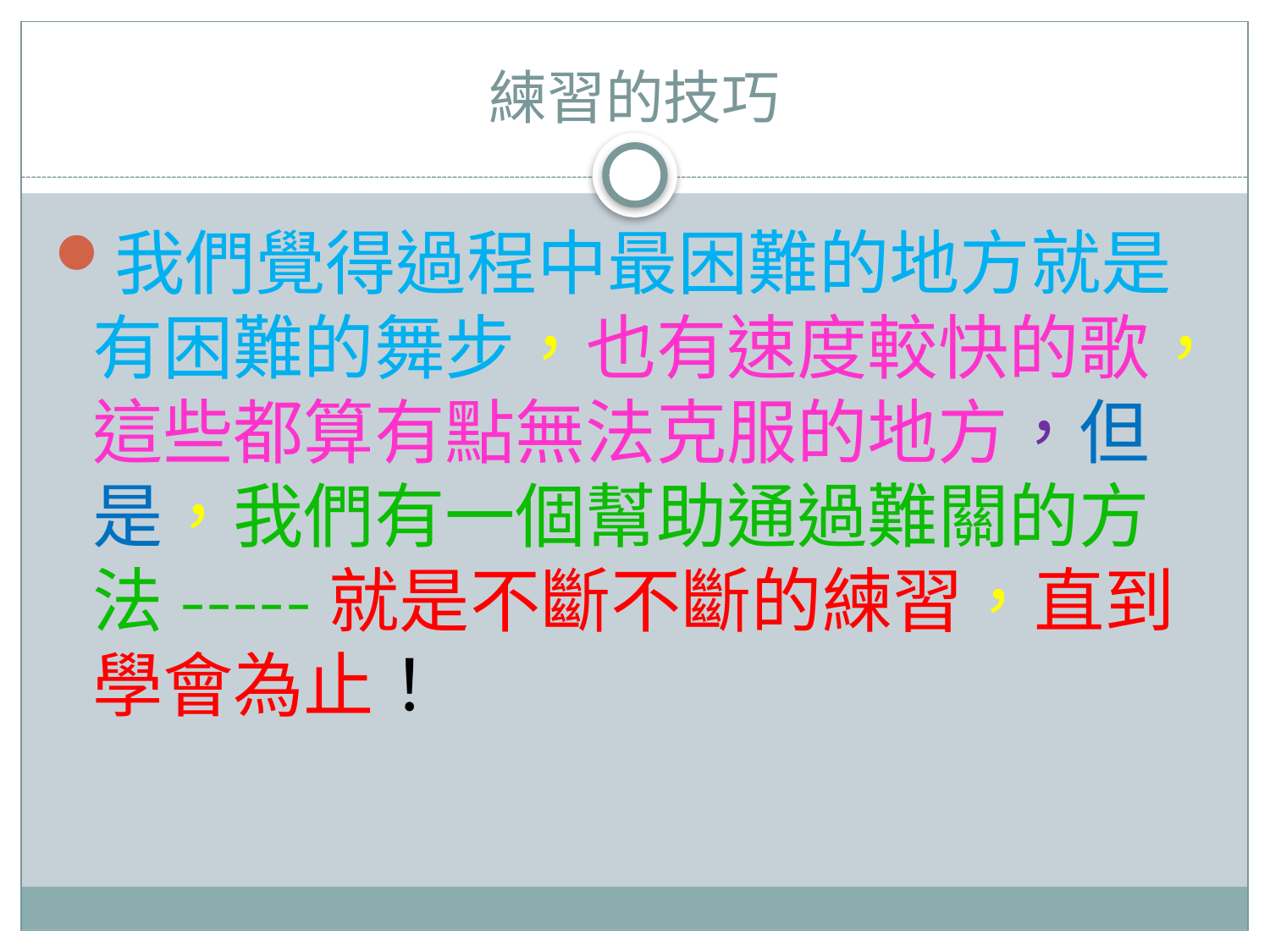

# 練習的技巧
我們覺得過程中最困難的地方就是有困難的舞步，也有速度較快的歌，這些都算有點無法克服的地方，但是，我們有一個幫助通過難關的方法-----就是不斷不斷的練習，直到學會為止！